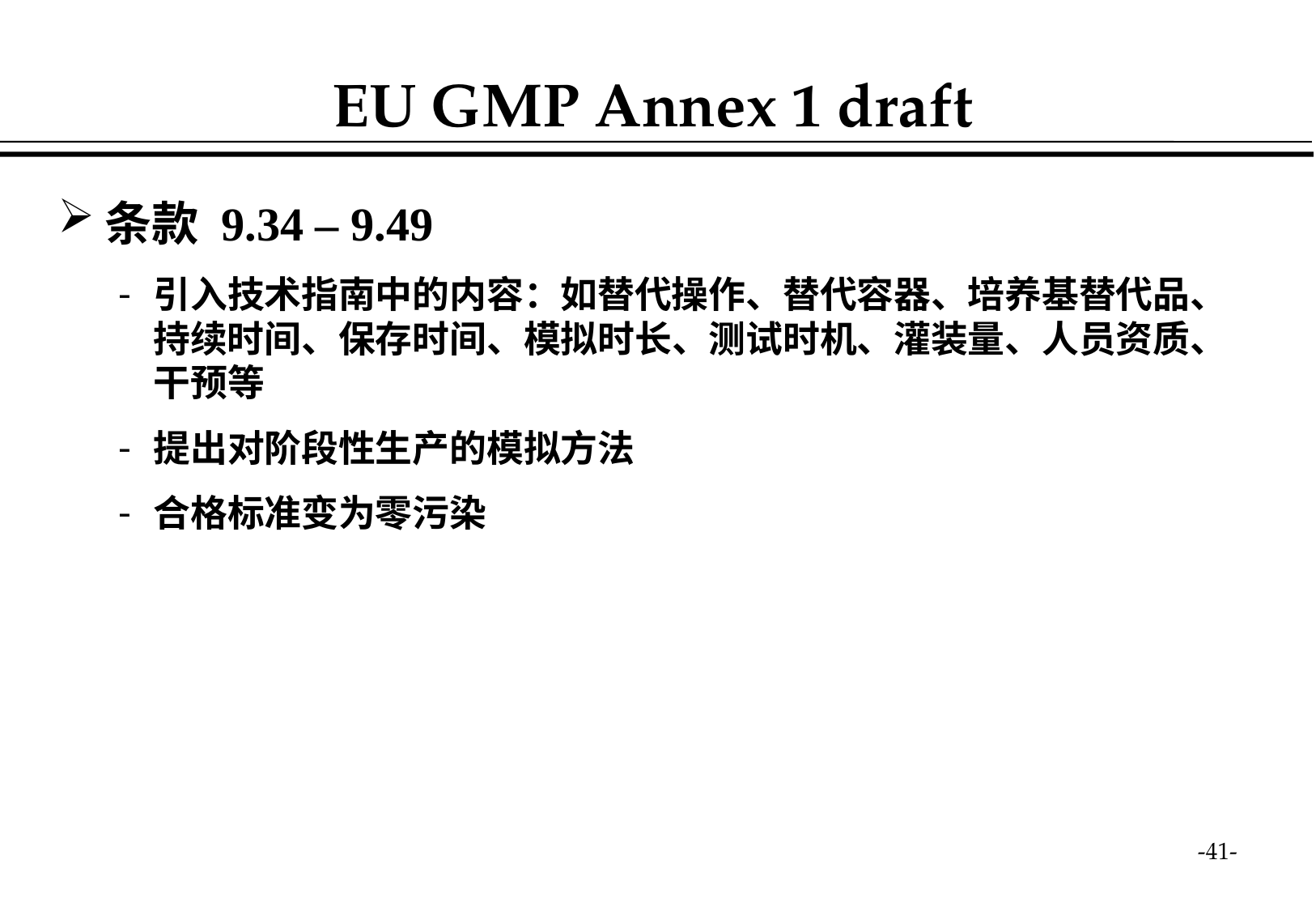

EU GMP Annex 1 draft
条款 9.34 – 9.49
引入技术指南中的内容：如替代操作、替代容器、培养基替代品、持续时间、保存时间、模拟时长、测试时机、灌装量、人员资质、干预等
提出对阶段性生产的模拟方法
合格标准变为零污染
-41-